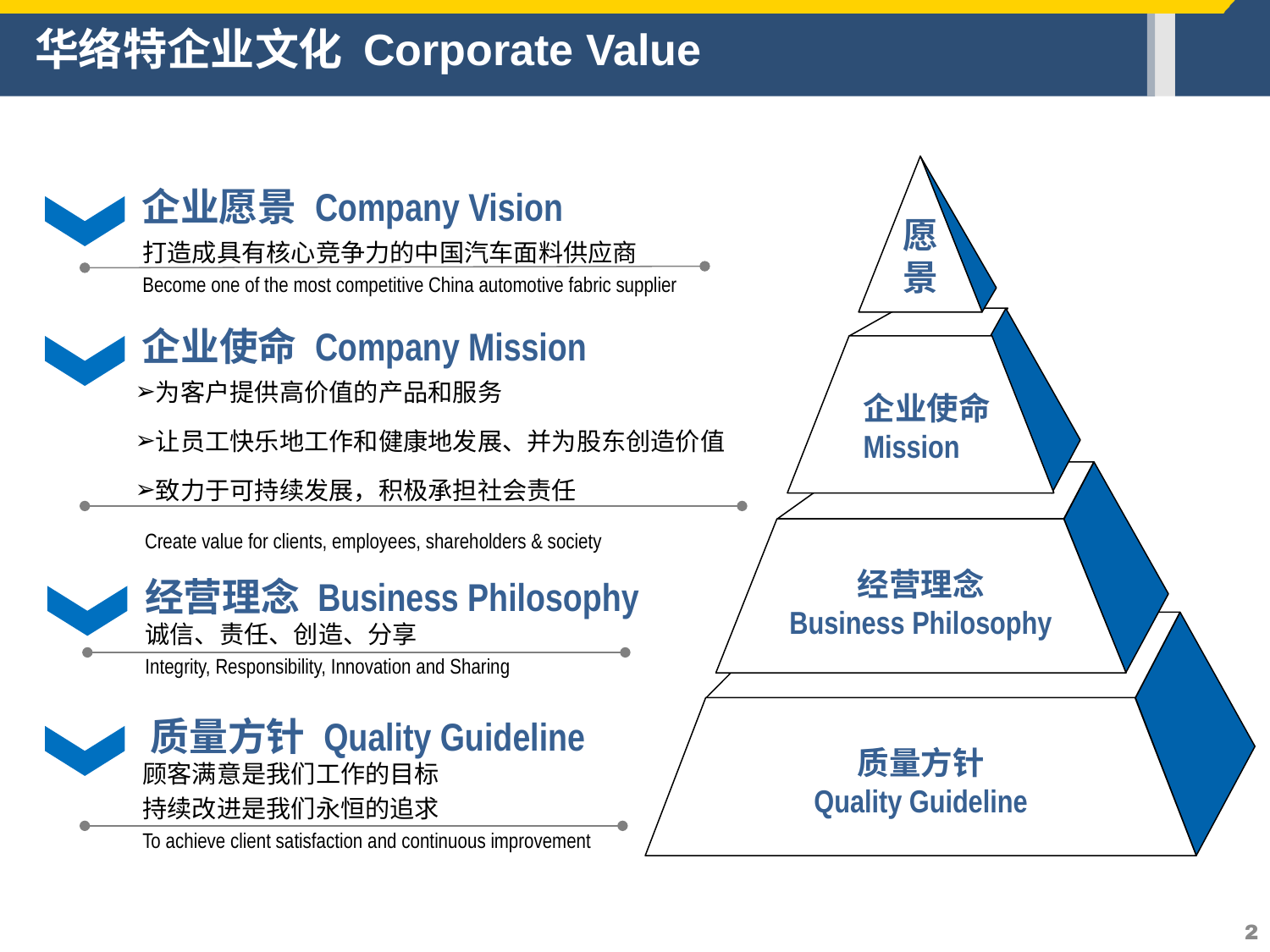

# 华络特企业文化 Corporate Value

愿景

企业使命
Mission

经营理念
Business Philosophy

质量方针
Quality Guideline
企业愿景 Company Vision

打造成具有核心竞争力的中国汽车面料供应商
Become one of the most competitive China automotive fabric supplier
企业使命 Company Mission

为客户提供高价值的产品和服务
让员工快乐地工作和健康地发展、并为股东创造价值
致力于可持续发展，积极承担社会责任
  Create value for clients, employees, shareholders & society
经营理念 Business Philosophy

诚信、责任、创造、分享
Integrity, Responsibility, Innovation and Sharing
质量方针 Quality Guideline

顾客满意是我们工作的目标
持续改进是我们永恒的追求
To achieve client satisfaction and continuous improvement
2